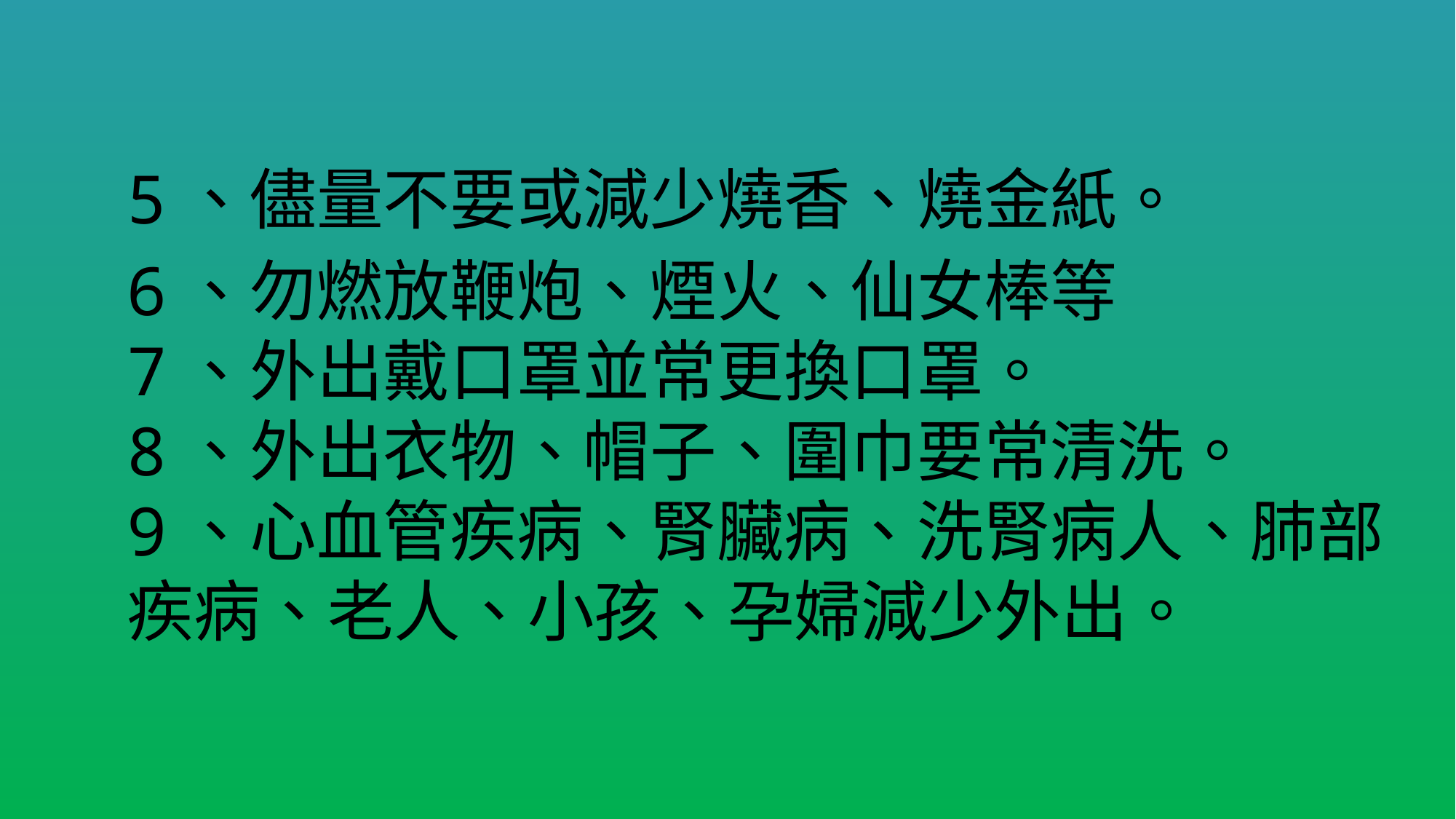

5、儘量不要或減少燒香、燒金紙。
6、勿燃放鞭炮、煙火、仙女棒等
7、外出戴口罩並常更換口罩。
8、外出衣物、帽子、圍巾要常清洗。
9、心血管疾病、腎臟病、洗腎病人、肺部疾病、老人、小孩、孕婦減少外出。